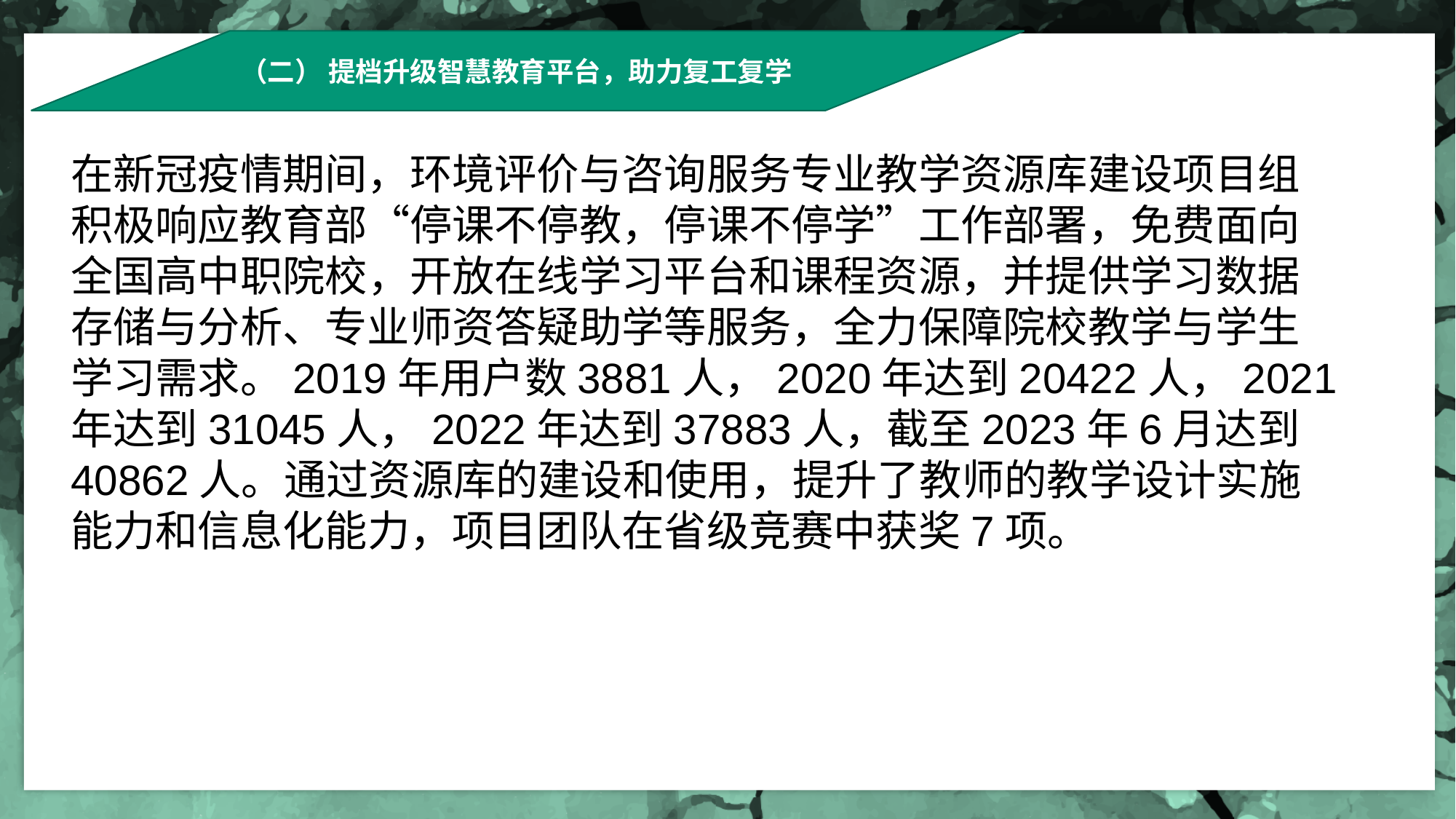

（二） 提档升级智慧教育平台，助力复工复学
在新冠疫情期间，环境评价与咨询服务专业教学资源库建设项目组积极响应教育部“停课不停教，停课不停学”工作部署，免费面向全国高中职院校，开放在线学习平台和课程资源，并提供学习数据存储与分析、专业师资答疑助学等服务，全力保障院校教学与学生学习需求。2019年用户数3881人，2020年达到20422人，2021年达到31045人，2022年达到37883人，截至2023年6月达到40862人。通过资源库的建设和使用，提升了教师的教学设计实施 能力和信息化能力，项目团队在省级竞赛中获奖7项。